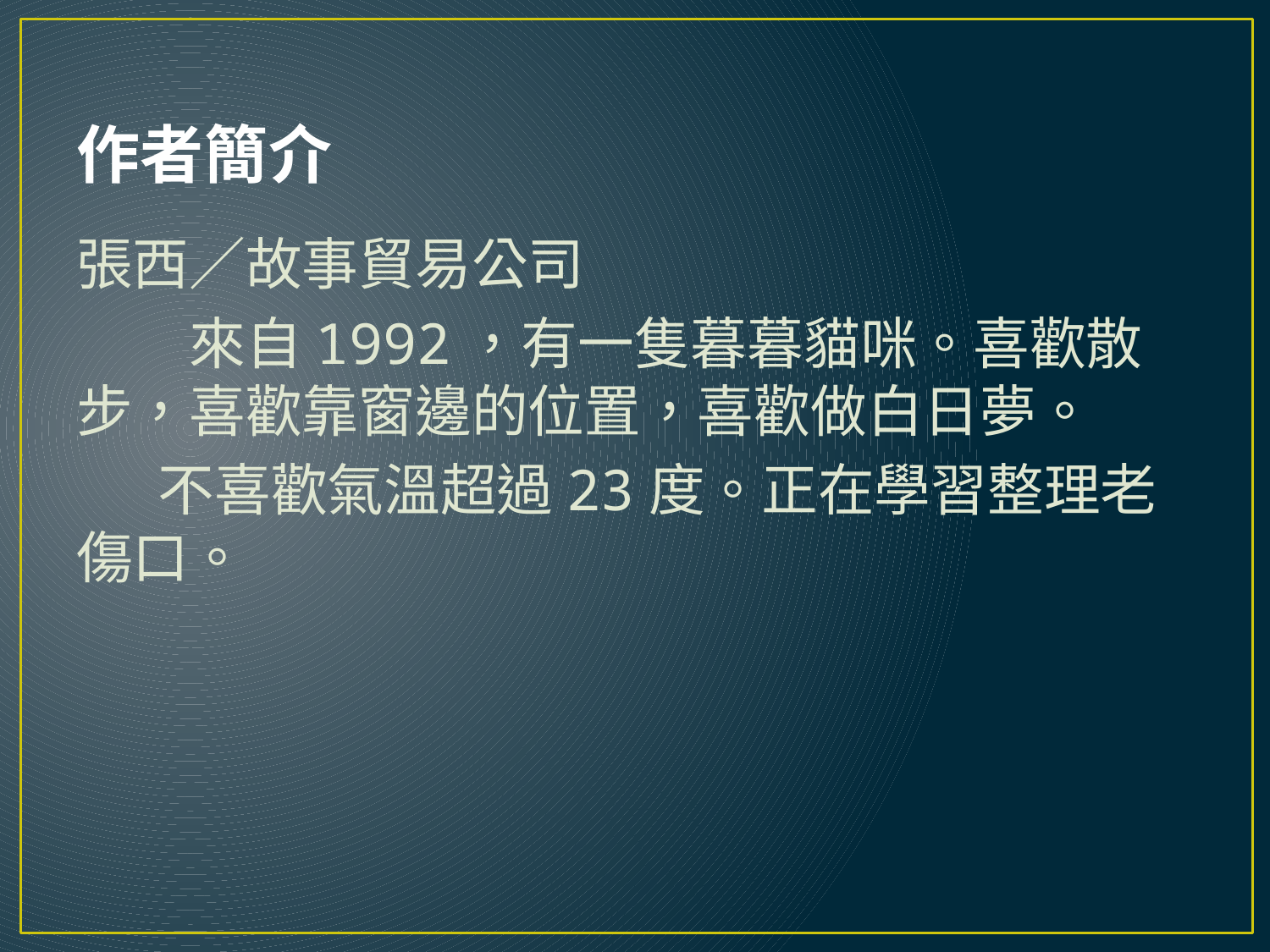

# 作者簡介
張西／故事貿易公司
　　來自1992，有一隻暮暮貓咪。喜歡散步，喜歡靠窗邊的位置，喜歡做白日夢。
　  不喜歡氣溫超過23度。正在學習整理老傷口。